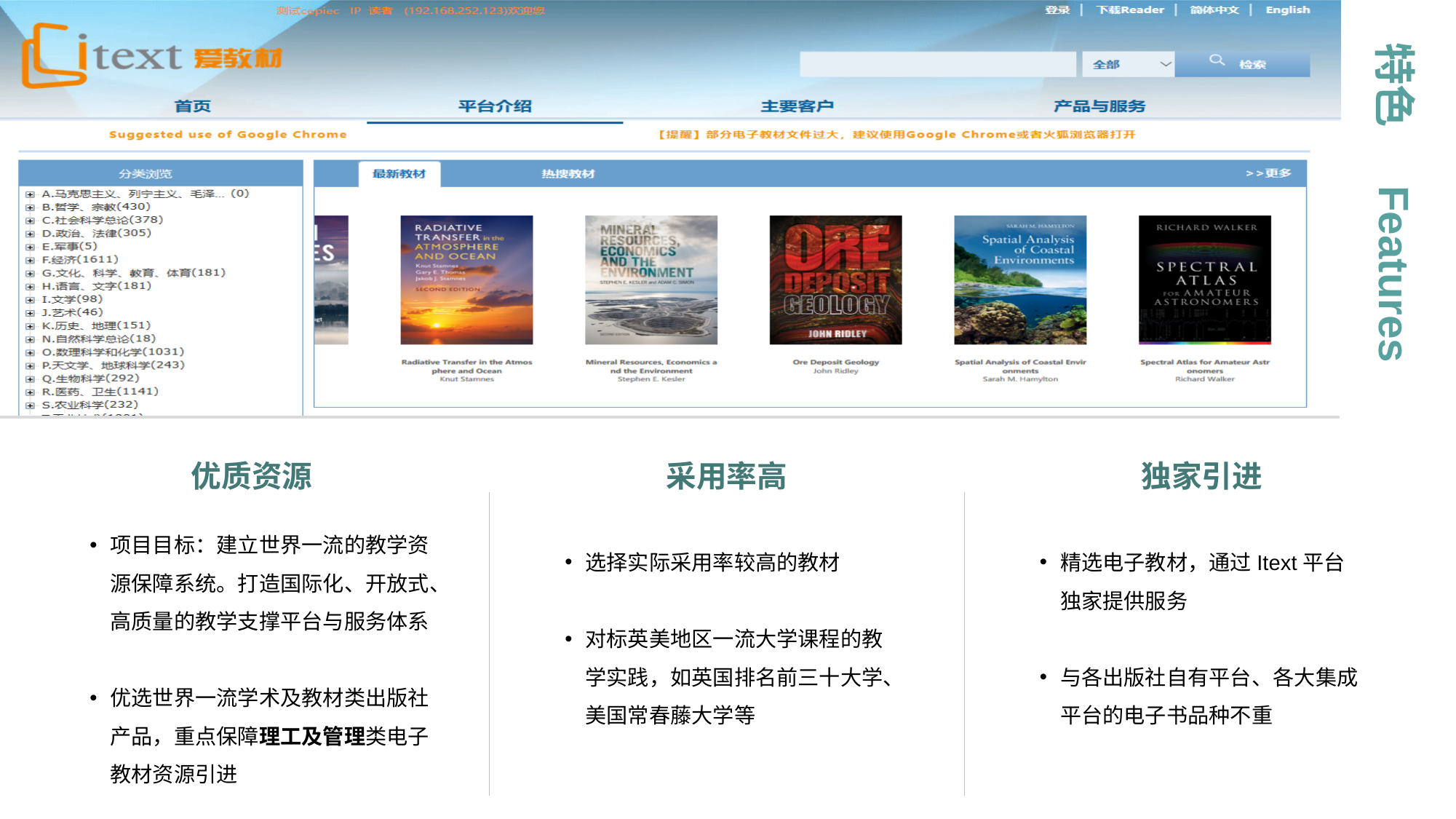

电子教材选品原则
采用率高
选择实际采用率较高的教材

对标英美地区一流大学课程的教学实践，如英国排名前三十大学、美国常春藤大学等

独家引进
精选电子教材，通过Itext平台独家提供服务

与各出版社自有平台、各大集成平台的电子书品种不重
优质资源
项目目标：建立世界一流的教学资源保障系统。打造国际化、开放式、高质量的教学支撑平台与服务体系

优选世界一流学术及教材类出版社产品，重点保障理工及管理类电子教材资源引进

特色     Features